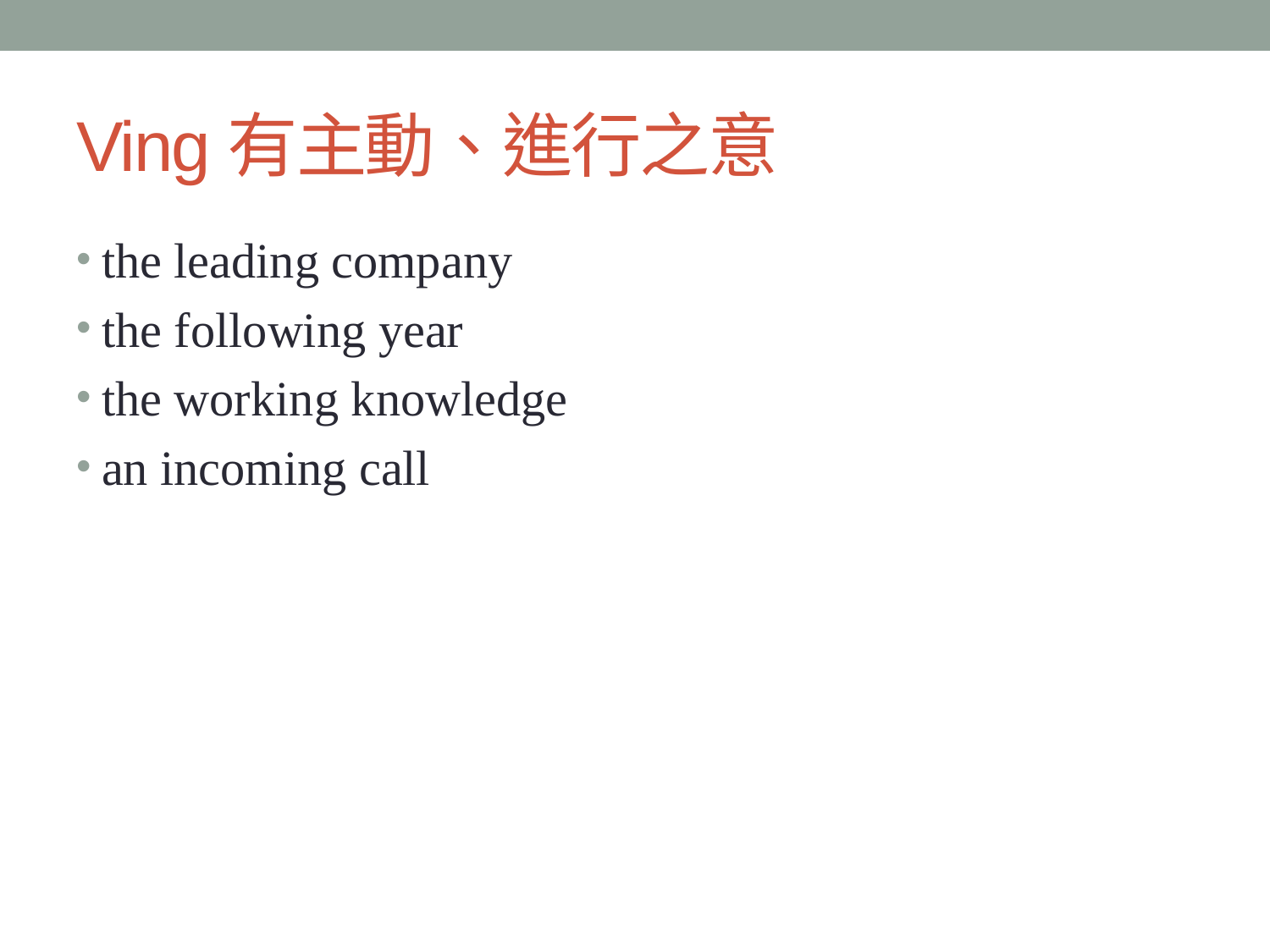

# Ving有主動、進行之意
the leading company
the following year
the working knowledge
an incoming call